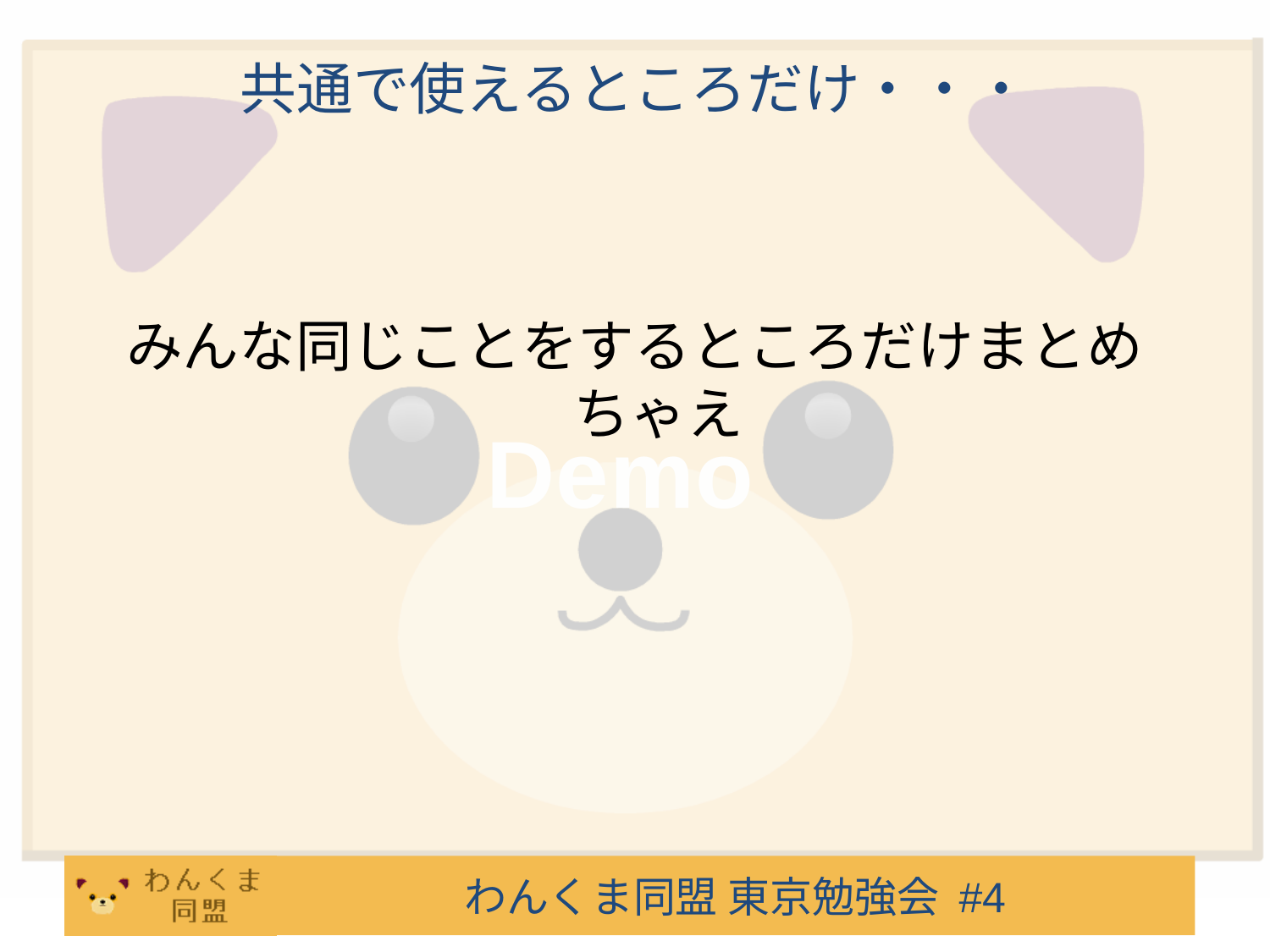

# 共通で使えるところだけ・・・

みんな同じことをするところだけまとめちゃえ
Demo